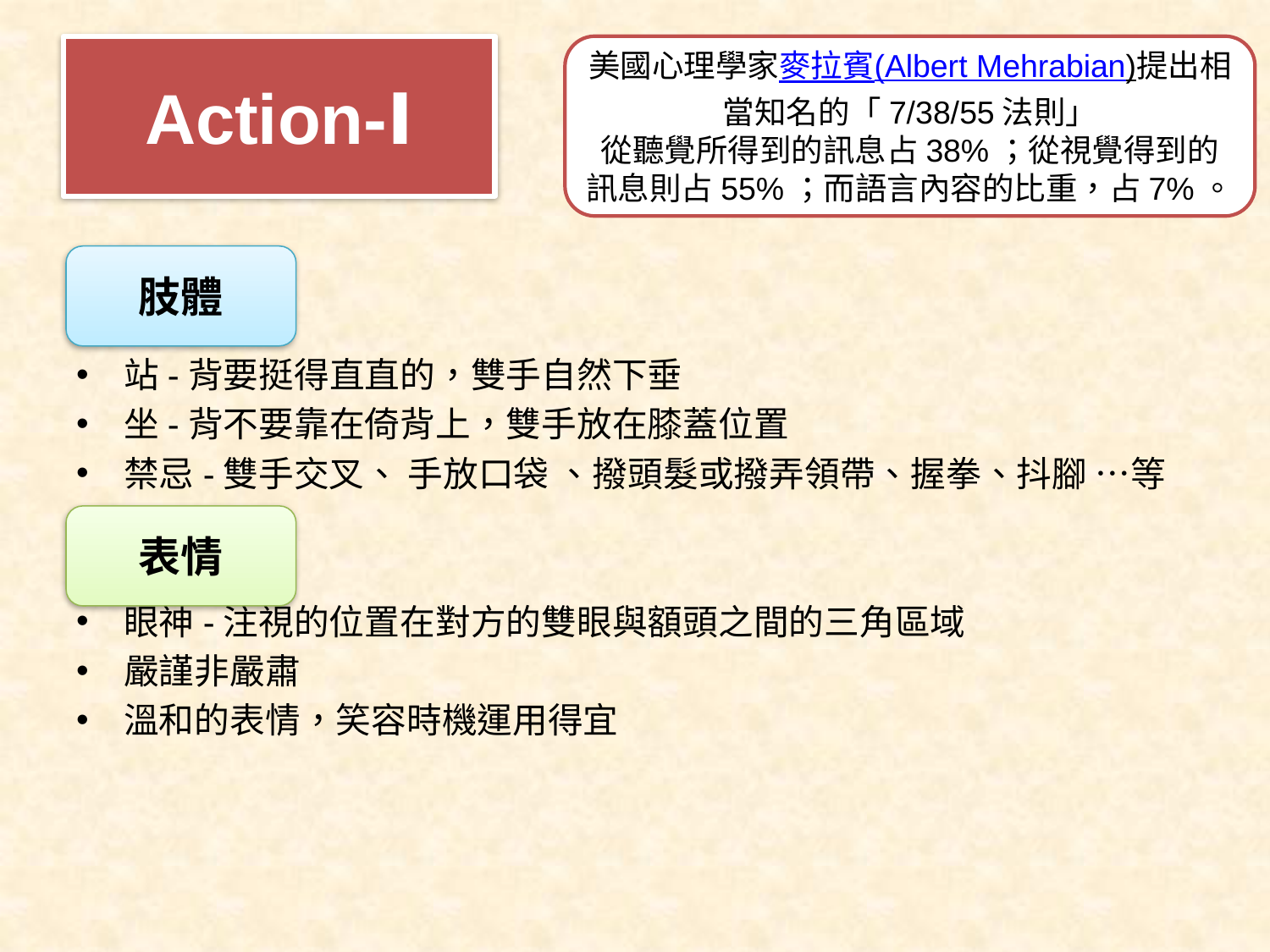

Action-Ⅰ
美國心理學家麥拉賓(Albert Mehrabian)提出相當知名的「7/38/55法則」
從聽覺所得到的訊息占38%；從視覺得到的訊息則占55%；而語言內容的比重，占7%。
#

站-背要挺得直直的，雙手自然下垂
坐-背不要靠在倚背上，雙手放在膝蓋位置
禁忌-雙手交叉、 手放口袋 、撥頭髮或撥弄領帶、握拳、抖腳 …等

眼神-注視的位置在對方的雙眼與額頭之間的三角區域
嚴謹非嚴肅
溫和的表情，笑容時機運用得宜

肢體
表情